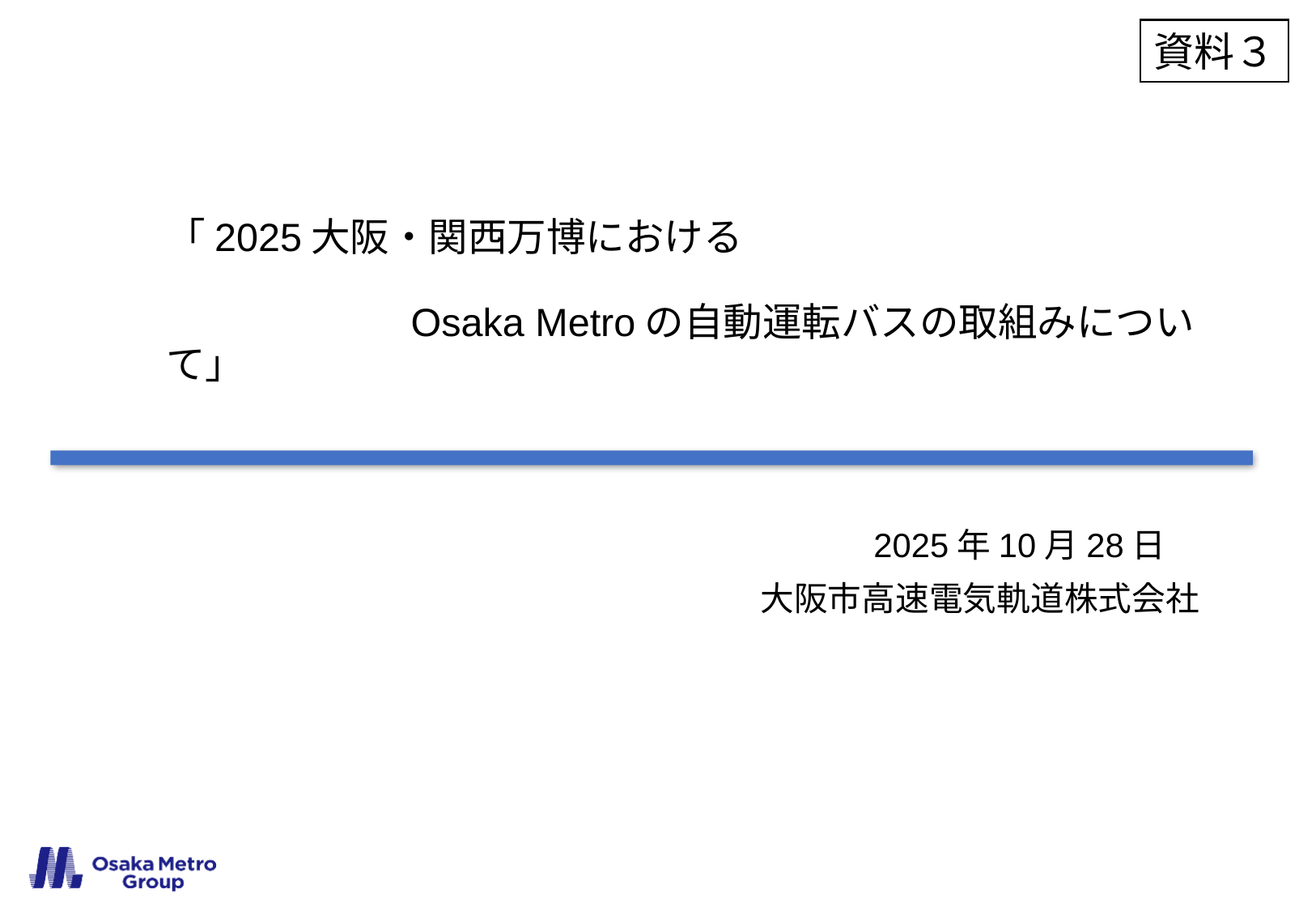

資料３
# 「2025大阪・関西万博における 　　　　　　Osaka Metroの自動運転バスの取組みについて」

2025年10月28日
大阪市高速電気軌道株式会社